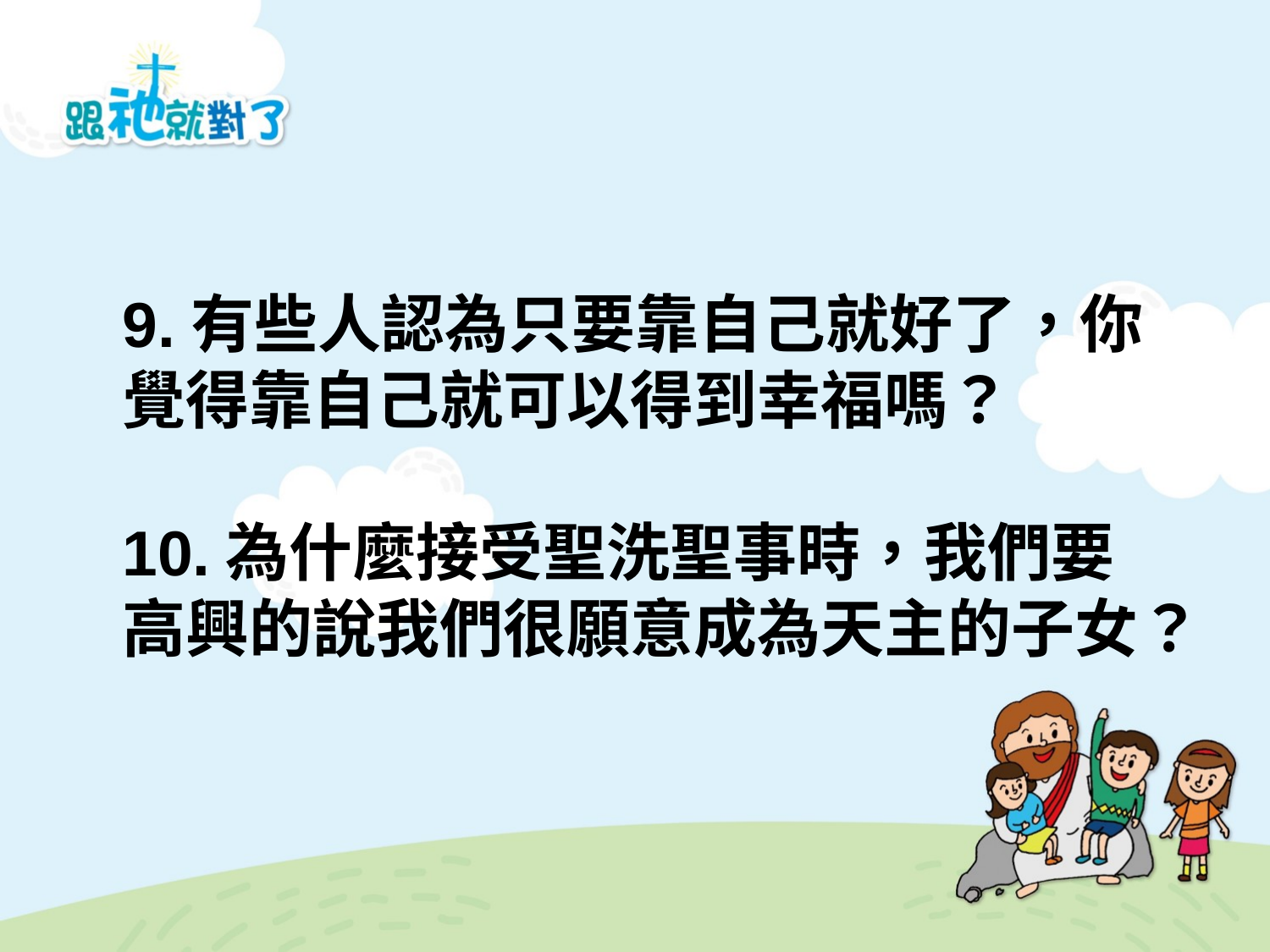

9.有些人認為只要靠自己就好了，你覺得靠自己就可以得到幸福嗎？

10.為什麼接受聖洗聖事時，我們要高興的說我們很願意成為天主的子女？